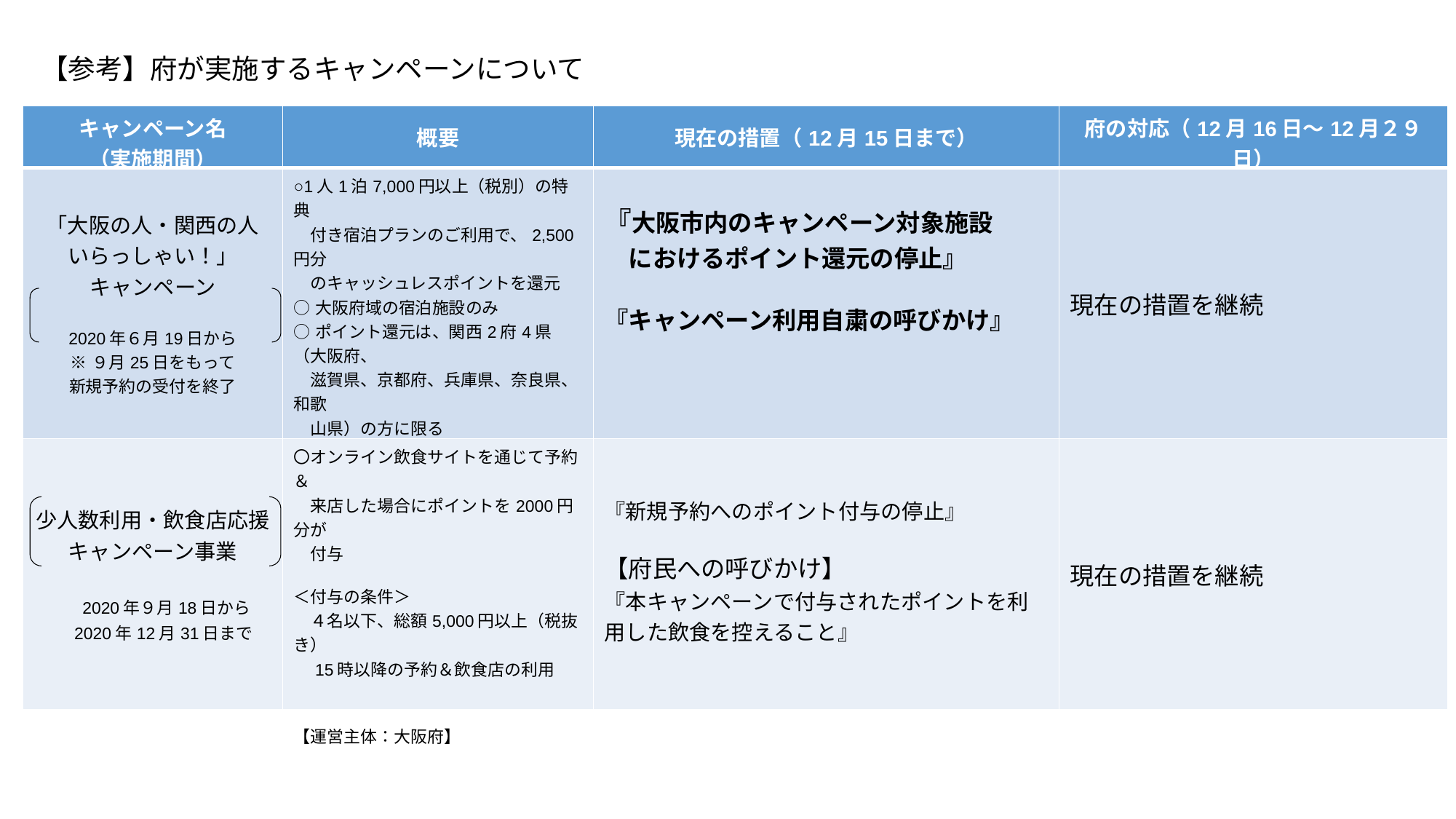

【参考】府が実施するキャンペーンについて
| キャンペーン名 （実施期間） | 概要 | 現在の措置（12月15日まで） | 府の対応（12月16日～12月２９日） |
| --- | --- | --- | --- |
| 「大阪の人・関西の人 いらっしゃい！」 キャンペーン 2020年６月19日から ※９月25日をもって 新規予約の受付を終了 | ○1人1泊7,000円以上（税別）の特典 　付き宿泊プランのご利用で、2,500円分 　のキャッシュレスポイントを還元 ○大阪府域の宿泊施設のみ ○ポイント還元は、関西2府4県（大阪府、 　滋賀県、京都府、兵庫県、奈良県、和歌 　山県）の方に限る 　【運営主体：大阪府、大阪市、大阪観光局】 | 『大阪市内のキャンペーン対象施設 　におけるポイント還元の停止』 『キャンペーン利用自粛の呼びかけ』 | 現在の措置を継続 |
| 少人数利用・飲食店応援 キャンペーン事業 　2020年９月18日から 　2020年12月31日まで | 〇オンライン飲食サイトを通じて予約＆ 　来店した場合にポイントを2000円分が 　付与 ＜付与の条件＞ 　４名以下、総額5,000円以上（税抜き） 　15時以降の予約＆飲食店の利用 　　　　　　　　　　　　　　　　　【運営主体：大阪府】 | 『新規予約へのポイント付与の停止』 【府民への呼びかけ】 『本キャンペーンで付与されたポイントを利用した飲食を控えること』 | 現在の措置を継続 |